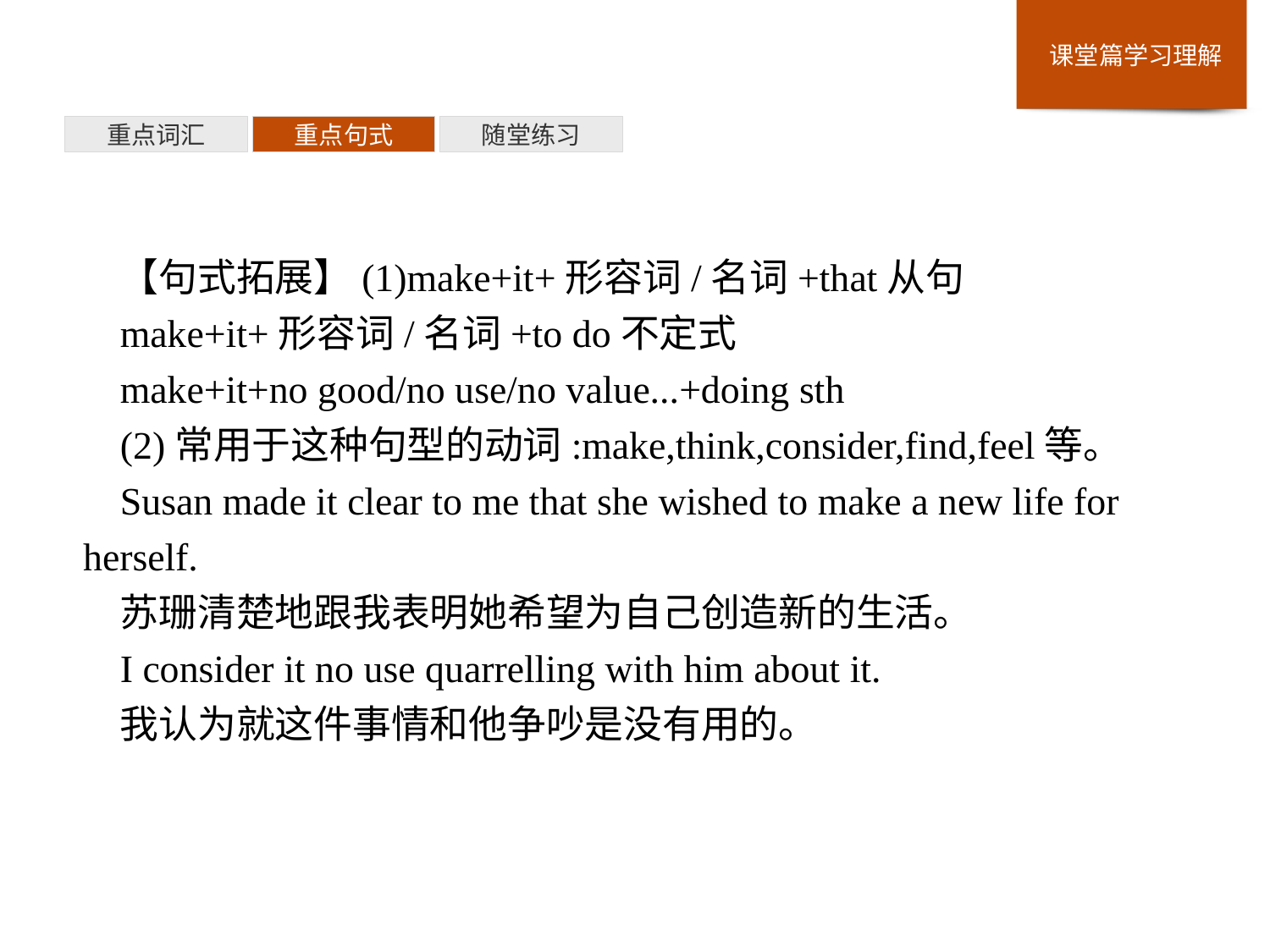

重点词汇
重点句式
随堂练习
【句式拓展】(1)make+it+形容词/名词+that从句
make+it+形容词/名词+to do不定式
make+it+no good/no use/no value...+doing sth
(2)常用于这种句型的动词:make,think,consider,find,feel等。
Susan made it clear to me that she wished to make a new life for herself.
苏珊清楚地跟我表明她希望为自己创造新的生活。
I consider it no use quarrelling with him about it.
我认为就这件事情和他争吵是没有用的。